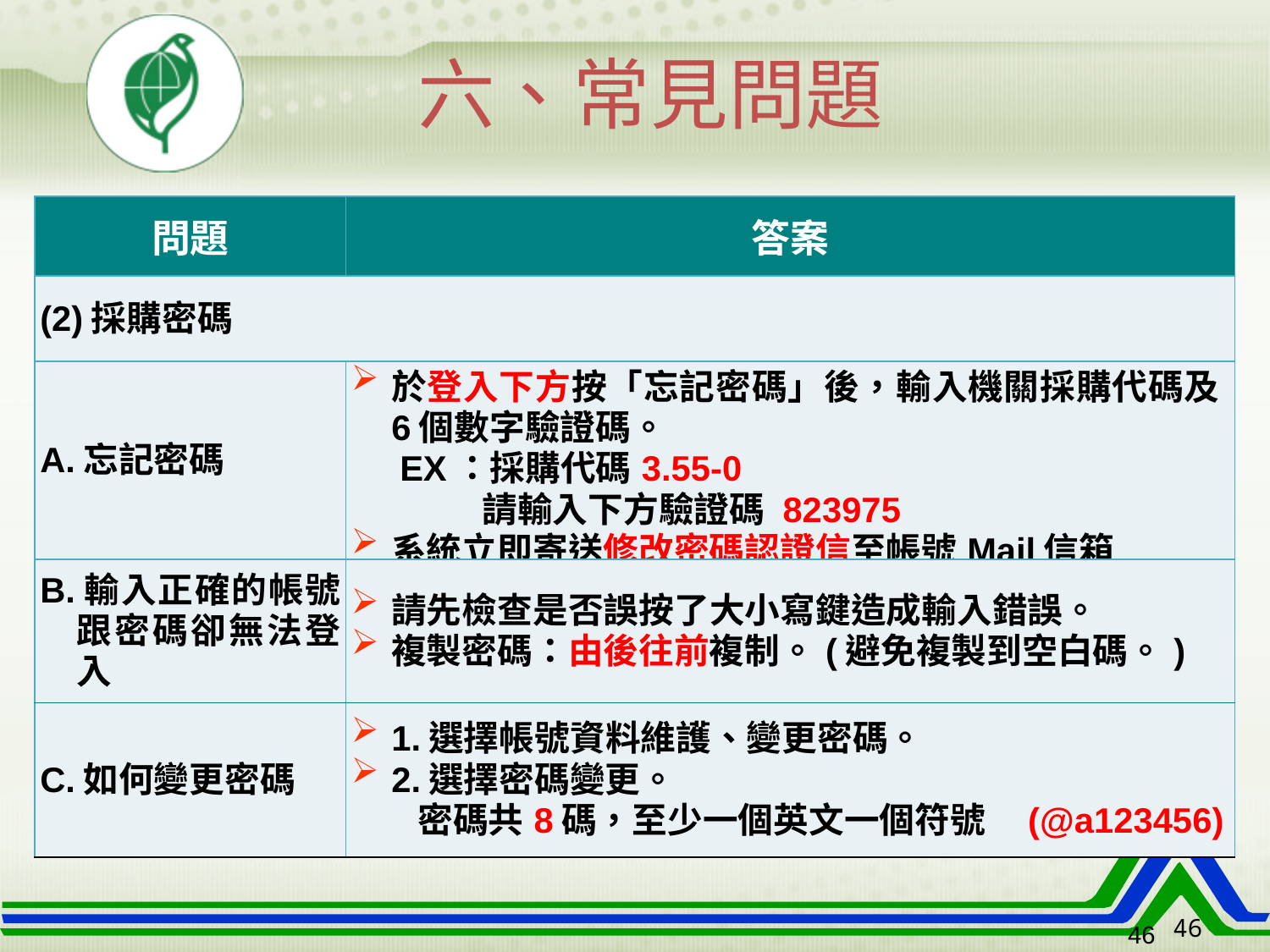

六、常見問題
| 問題 | 答案 |
| --- | --- |
| (2)採購密碼 |  |
| A.忘記密碼 | 於登入下方按「忘記密碼」後，輸入機關採購代碼及6個數字驗證碼。 EX：採購代碼3.55-0 請輸入下方驗證碼 823975 系統立即寄送修改密碼認證信至帳號Mail信箱 |
| B.輸入正確的帳號跟密碼卻無法登入 | 請先檢查是否誤按了大小寫鍵造成輸入錯誤。 複製密碼：由後往前複制。(避免複製到空白碼。) |
| C.如何變更密碼 | 1.選擇帳號資料維護、變更密碼。 2.選擇密碼變更。 密碼共8碼，至少一個英文一個符號 (@a123456) |
46